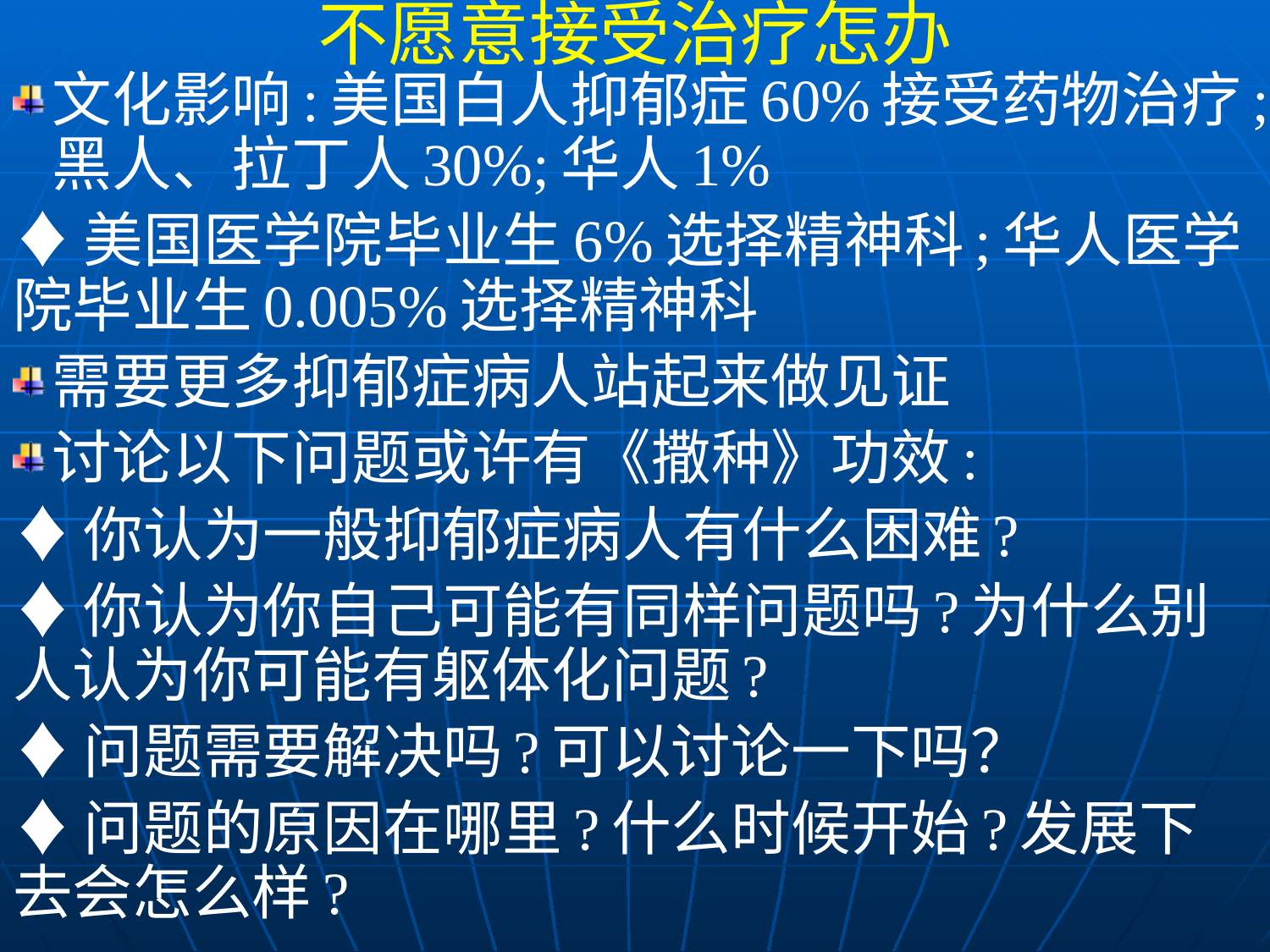

不愿意接受治疗怎办
文化影响:美国白人抑郁症60%接受药物治疗;黑人、拉丁人30%;华人1%
♦美国医学院毕业生6%选择精神科;华人医学院毕业生0.005%选择精神科
需要更多抑郁症病人站起来做见证
讨论以下问题或许有《撒种》功效:
♦你认为一般抑郁症病人有什么困难?
♦你认为你自己可能有同样问题吗?为什么别人认为你可能有躯体化问题?
♦问题需要解决吗?可以讨论一下吗？
♦问题的原因在哪里?什么时候开始?发展下去会怎么样?